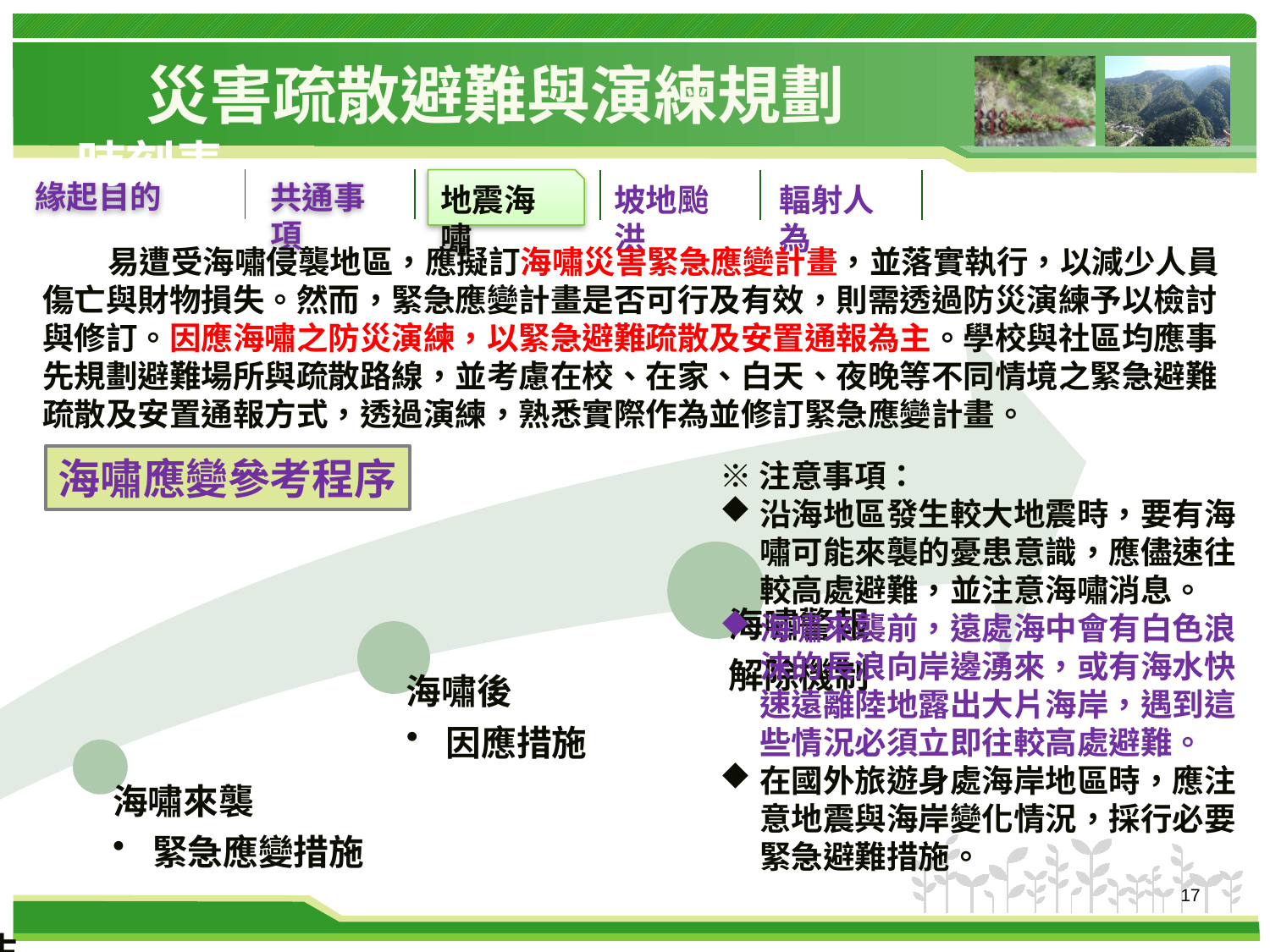

# 災害疏散避難與演練規劃
時刻表
緣起目的
共通事項
地震海嘯
坡地颱洪
輻射人為
        易遭受海嘯侵襲地區，應擬訂海嘯災害緊急應變計畫，並落實執行，以減少人員傷亡與財物損失。然而，緊急應變計畫是否可行及有效，則需透過防災演練予以檢討與修訂。因應海嘯之防災演練，以緊急避難疏散及安置通報為主。學校與社區均應事先規劃避難場所與疏散路線，並考慮在校、在家、白天、夜晚等不同情境之緊急避難疏散及安置通報方式，透過演練，熟悉實際作為並修訂緊急應變計畫。
海嘯來襲
海嘯後
海嘯警報
緊急應變措施
海嘯警報
解除機制
因應措施
海嘯應變參考程序
※注意事項：
沿海地區發生較大地震時，要有海嘯可能來襲的憂患意識，應儘速往較高處避難，並注意海嘯消息。
海嘯來襲前，遠處海中會有白色浪沫的長浪向岸邊湧來，或有海水快速遠離陸地露出大片海岸，遇到這些情況必須立即往較高處避難。
在國外旅遊身處海岸地區時，應注意地震與海岸變化情況，採行必要緊急避難措施。

17